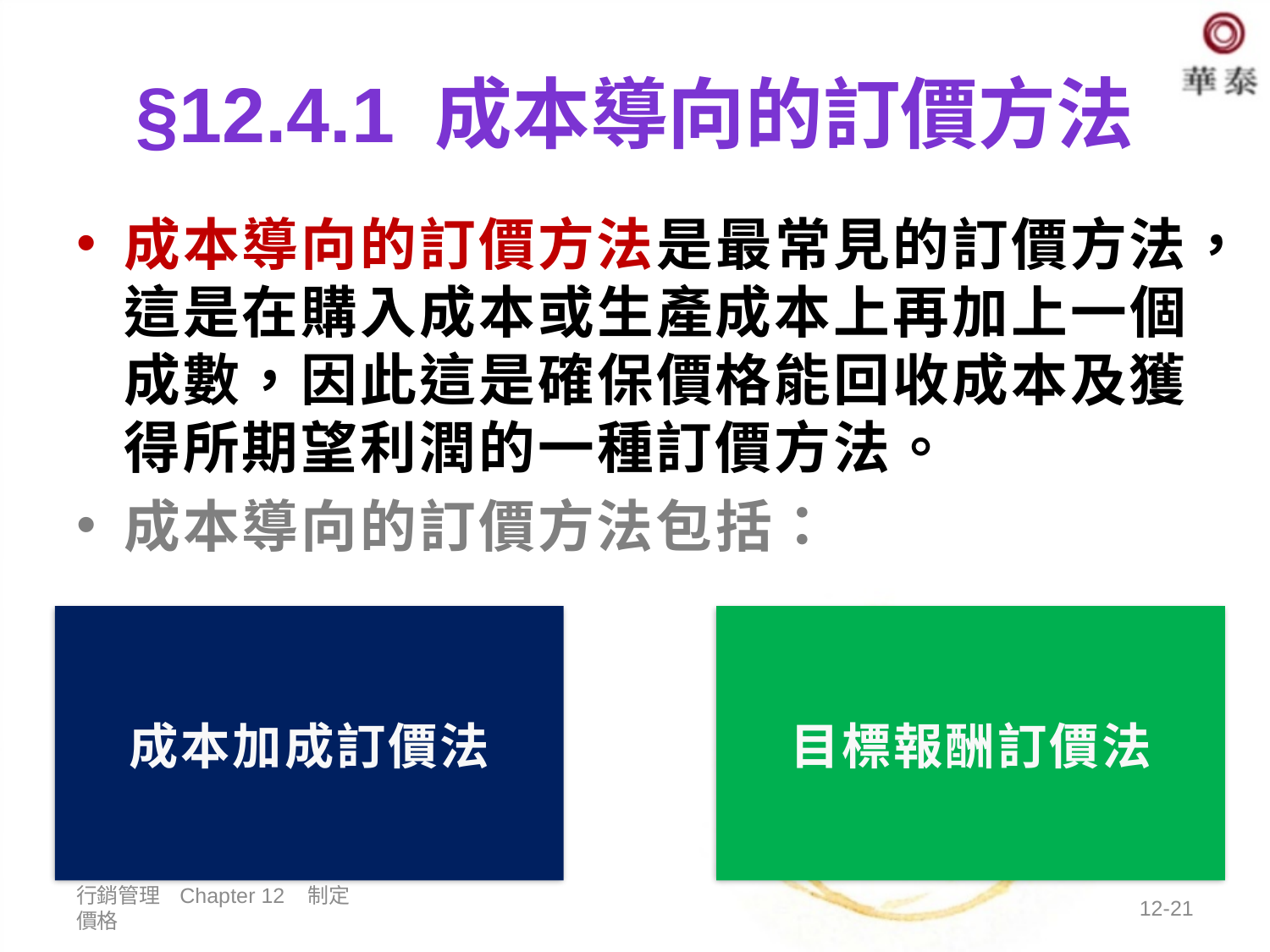

# §12.4.1 成本導向的訂價方法
成本導向的訂價方法是最常見的訂價方法，這是在購入成本或生產成本上再加上一個成數，因此這是確保價格能回收成本及獲得所期望利潤的一種訂價方法。
成本導向的訂價方法包括：
成本加成訂價法
目標報酬訂價法
行銷管理   Chapter 12   制定價格
12-21